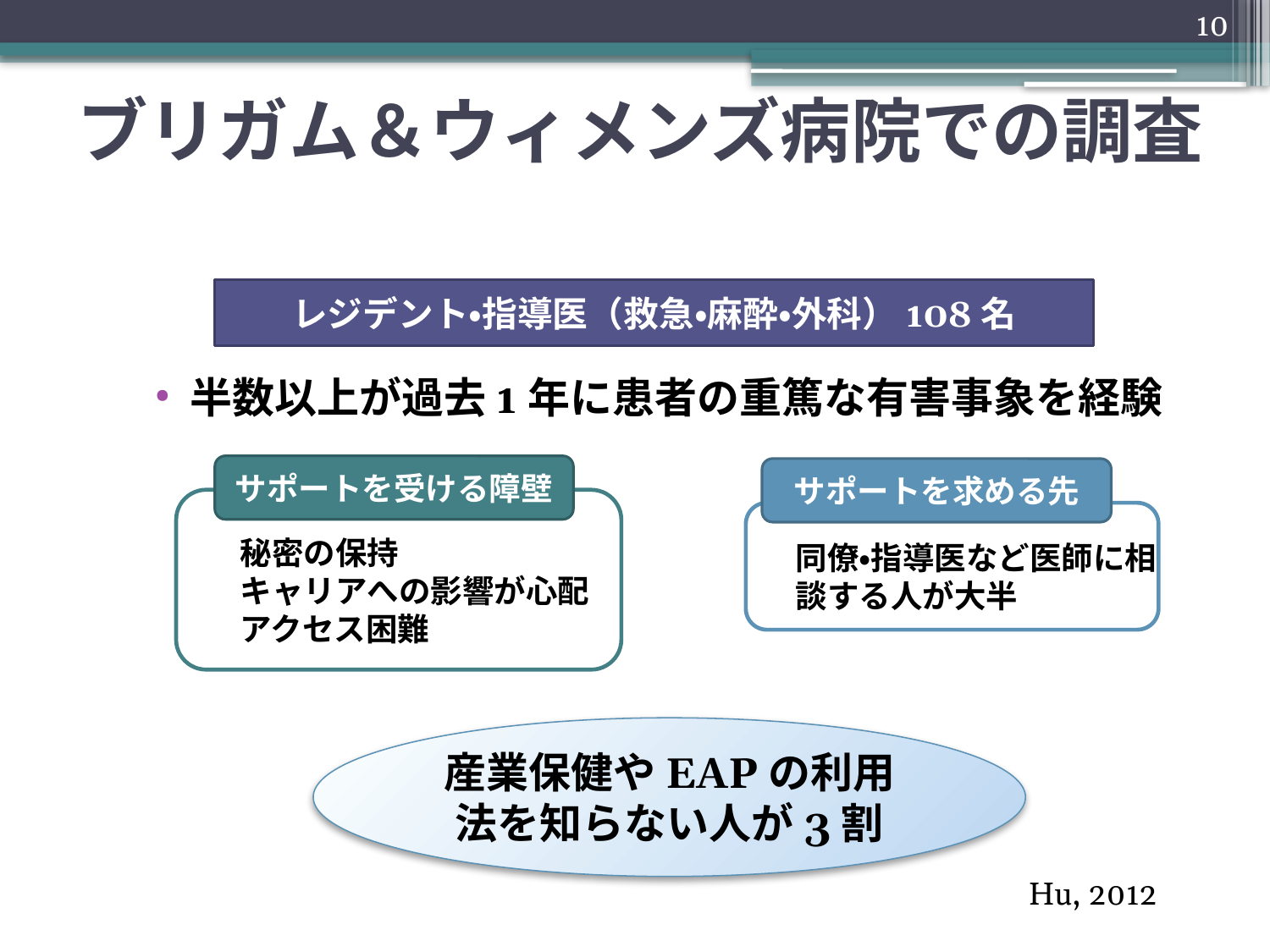

10
# ブリガム＆ウィメンズ病院での調査
レジデント・指導医（救急・麻酔・外科）108名
半数以上が過去1年に患者の重篤な有害事象を経験

サポートを受ける障壁
サポートを求める先

秘密の保持
キャリアへの影響が心配
アクセス困難
同僚・指導医など医師に相談する人が大半
産業保健やEAPの利用法を知らない人が3割
Hu, 2012